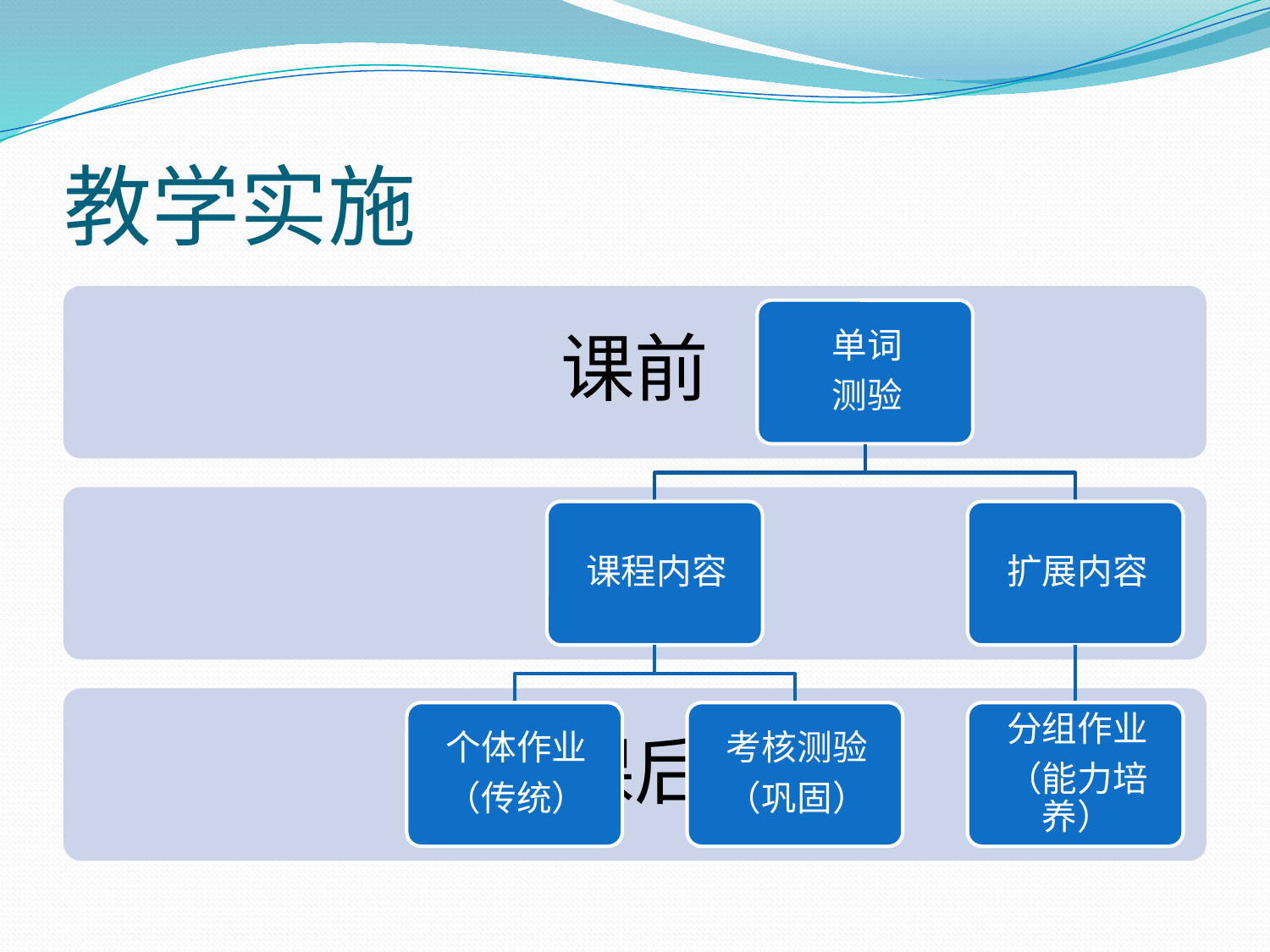

# 教学实施
课后
课中
课前
单词
测验
课程内容
个体作业
（传统）
考核测验
（巩固）
扩展内容
分组作业
（能力培养）